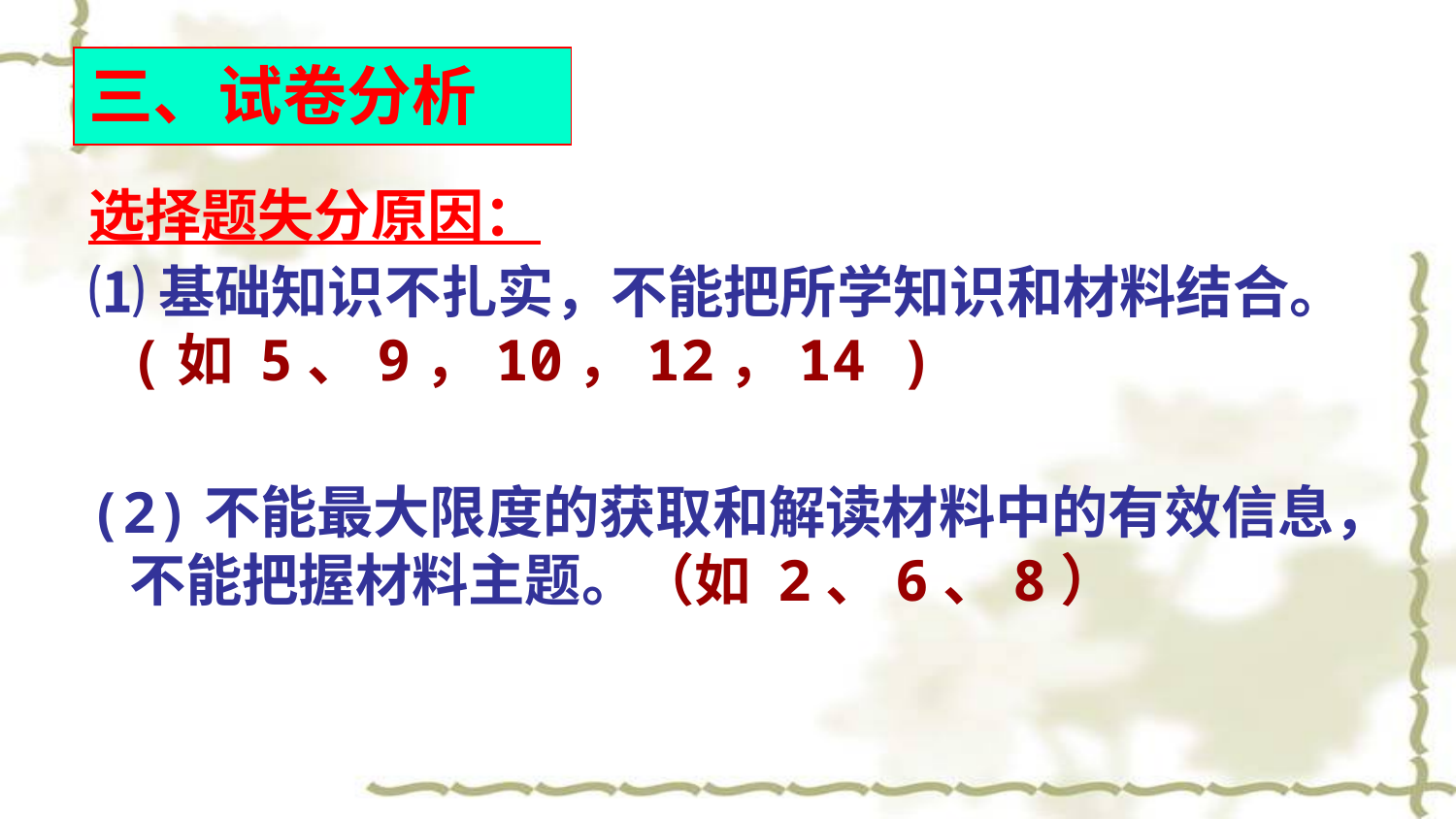

三、试卷分析
选择题失分原因：
⑴基础知识不扎实，不能把所学知识和材料结合。(如 5、9，10，12，14 )

(2)不能最大限度的获取和解读材料中的有效信息，不能把握材料主题。（如 2、6、8）